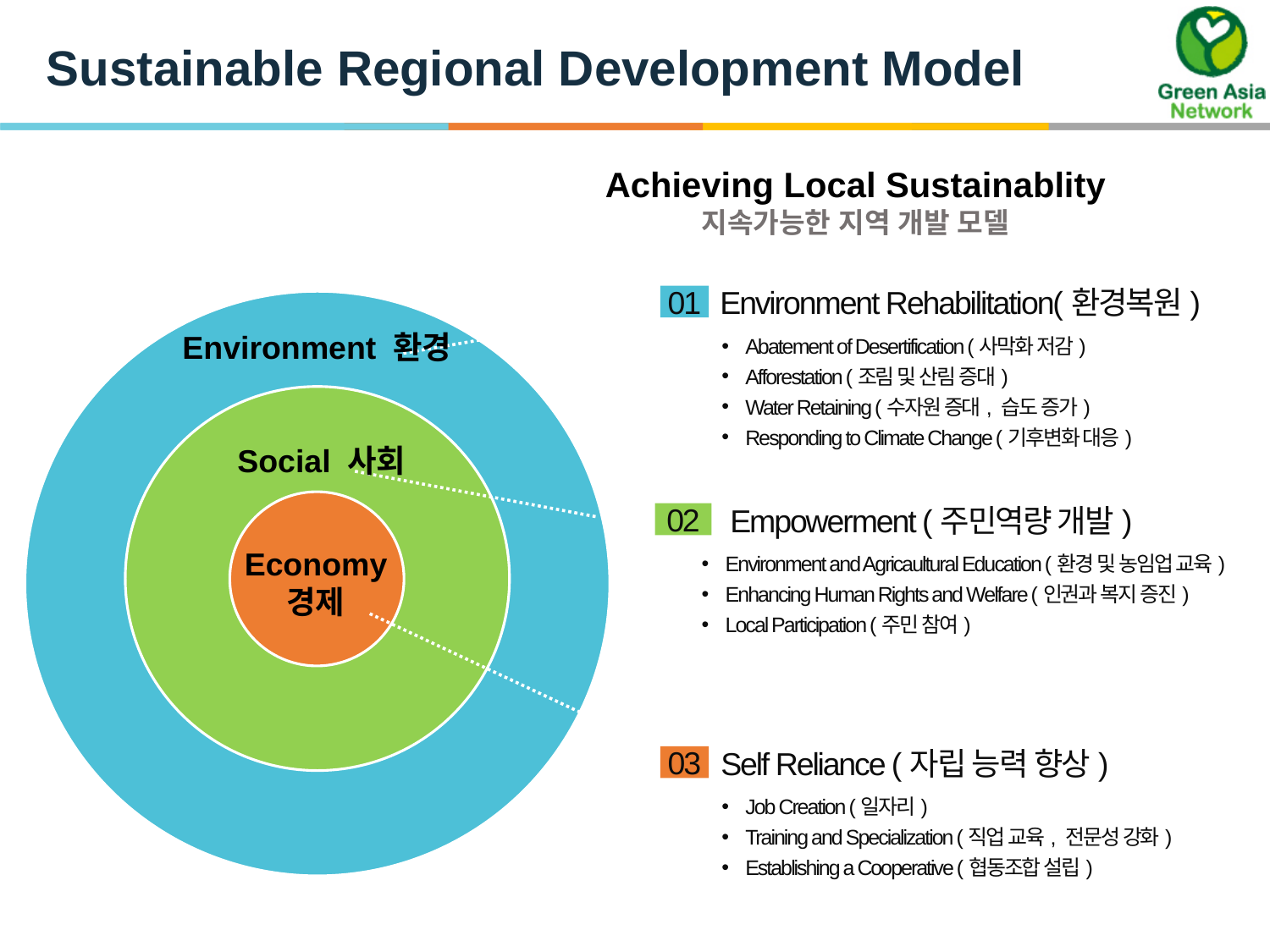

Sustainable Regional Development Model
Achieving Local Sustainablity
지속가능한 지역 개발 모델
Environment Rehabilitation(환경복원)
01
Abatement of Desertification (사막화 저감)
Afforestation (조림 및 산림 증대)
Water Retaining (수자원 증대, 습도 증가)
Responding to Climate Change (기후변화 대응)

Environment 환경

Social 사회
Empowerment (주민역량 개발)
02
Environment and Agricaultural Education (환경 및 농임업 교육)
Enhancing Human Rights and Welfare (인권과 복지 증진)
Local Participation (주민 참여)

Economy
경제
Self Reliance (자립 능력 향상)
03
Job Creation (일자리)
Training and Specialization (직업 교육, 전문성 강화)
Establishing a Cooperative (협동조합 설립)